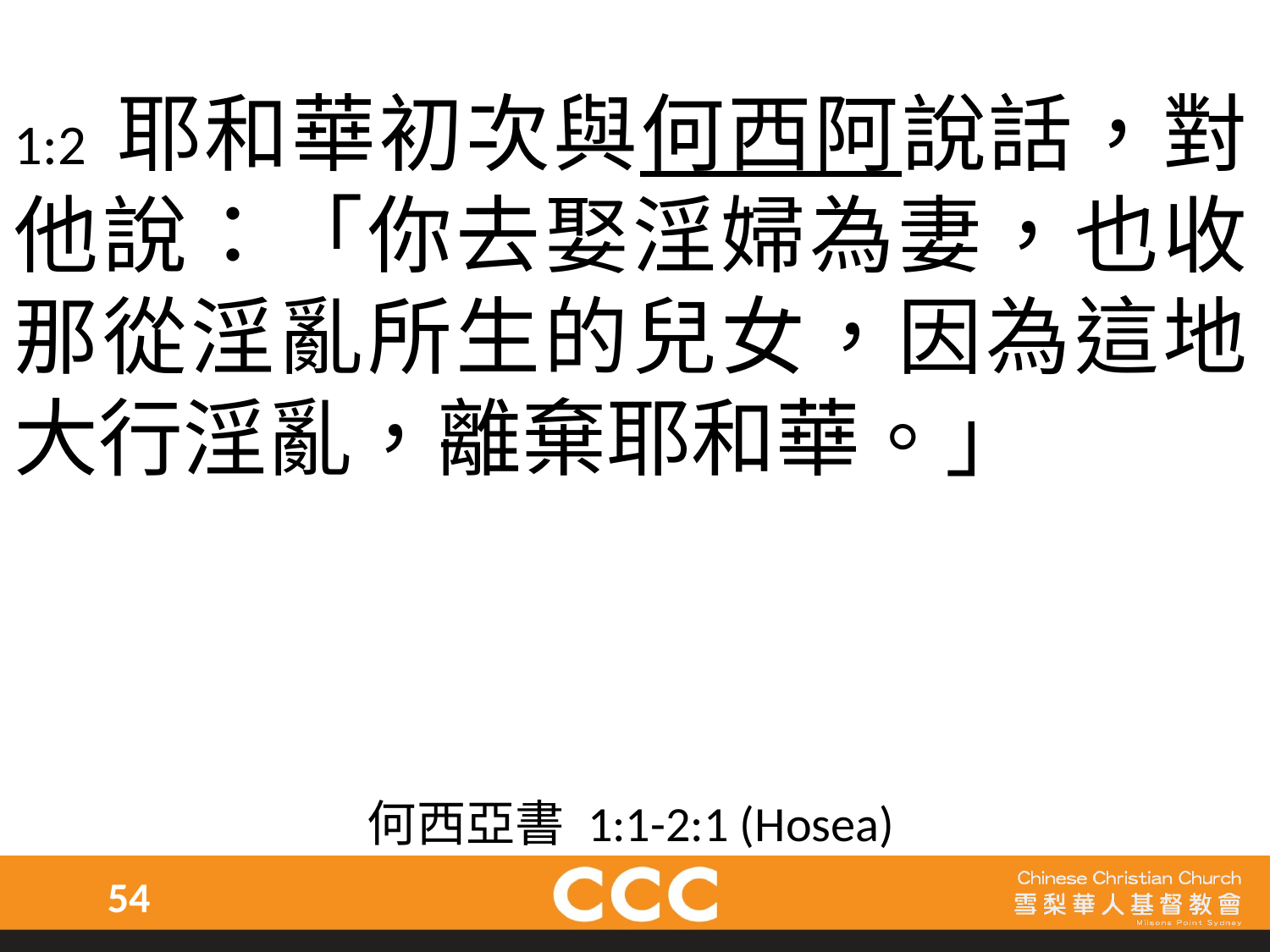

1:2 耶和華初次與何西阿說話，對他說：「你去娶淫婦為妻，也收那從淫亂所生的兒女，因為這地大行淫亂，離棄耶和華。」
何西亞書 1:1-2:1 (Hosea)
54